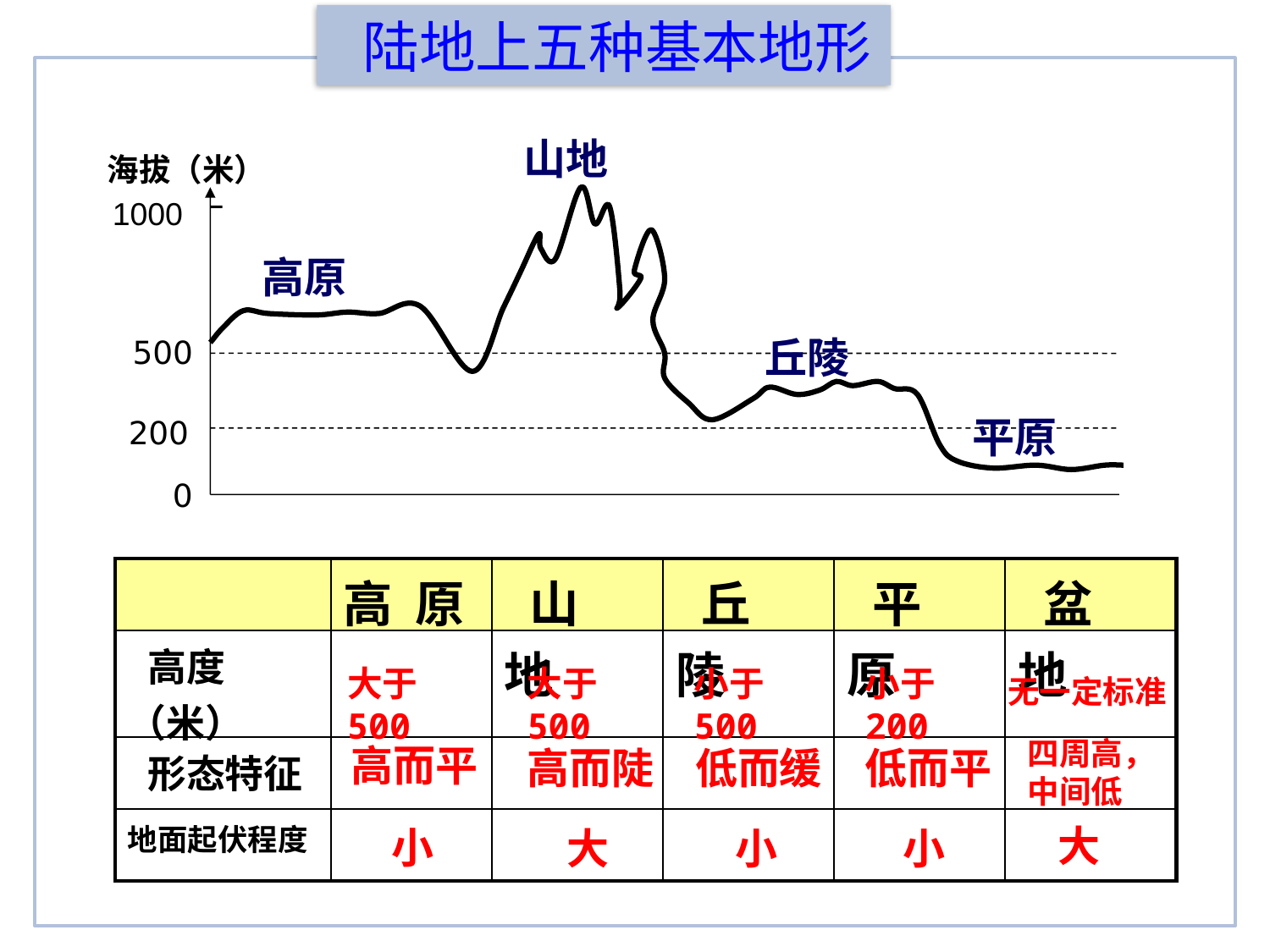

陆地上五种基本地形

山地
海拔（米）

1000

高原
丘陵
平原
200
0
500
|  | 高 原 | 山 地 | 丘 陵 | 平 原 | 盆 地 |
| --- | --- | --- | --- | --- | --- |
| 高度（米） |  |  |  |  |  |
| 形态特征 |  |  |  |  |  |
| 地面起伏程度 |  |  |  |  |  |
大于500
高而平
小
大于500
高而陡
大
小于500
低而缓
小
小于200
低而平
小
无一定标准
四周高，
中间低
大